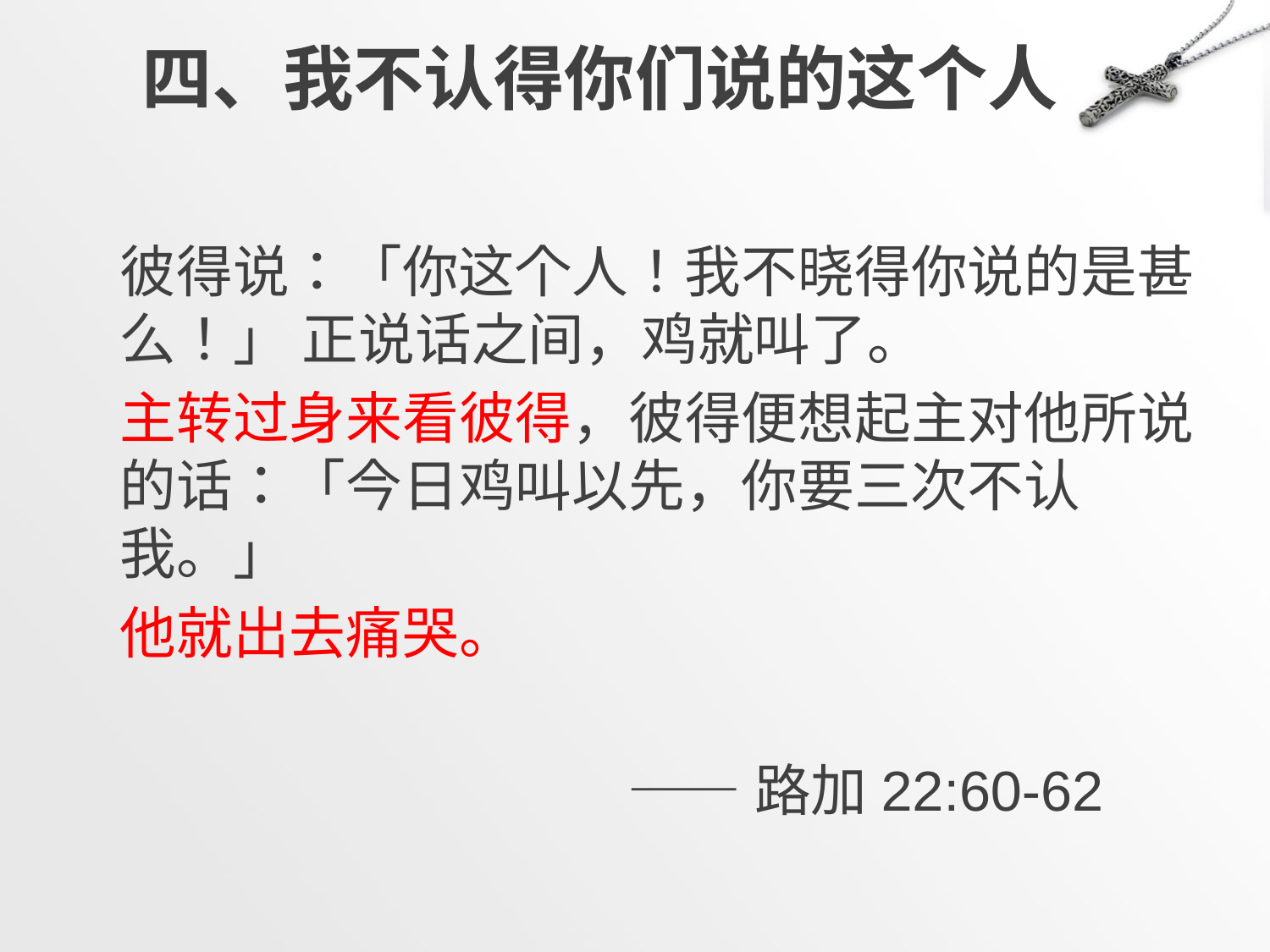

# 四、我不认得你们说的这个人

彼得说：「你这个人！我不晓得你说的是甚么！」 正说话之间，鸡就叫了。
主转过身来看彼得，彼得便想起主对他所说的话：「今日鸡叫以先，你要三次不认我。」
他就出去痛哭。

				——路加22:60-62